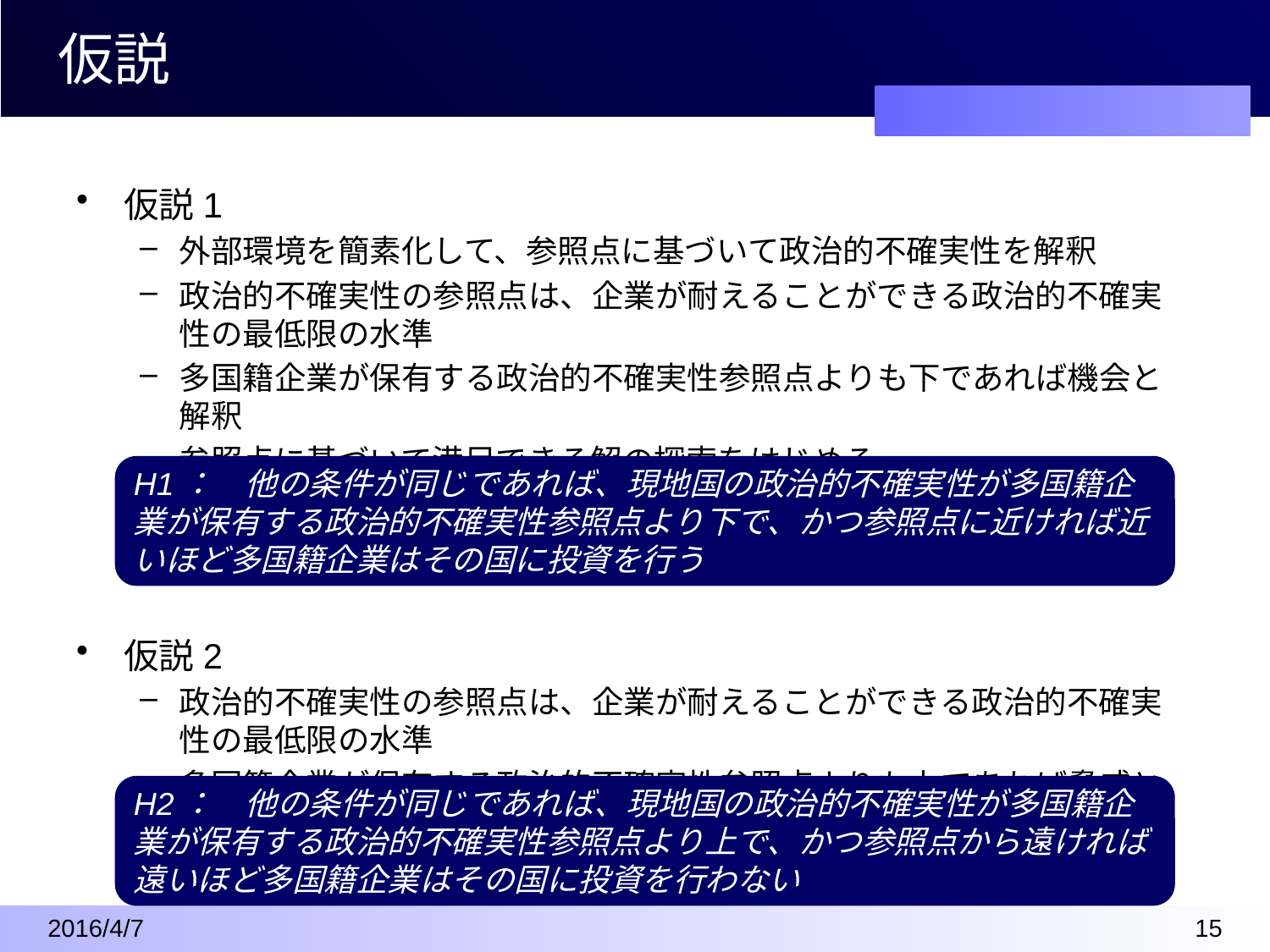

# 仮説
仮説1
外部環境を簡素化して、参照点に基づいて政治的不確実性を解釈
政治的不確実性の参照点は、企業が耐えることができる政治的不確実性の最低限の水準
多国籍企業が保有する政治的不確実性参照点よりも下であれば機会と解釈
参照点に基づいて満足できる解の探索をはじめる

仮説2
政治的不確実性の参照点は、企業が耐えることができる政治的不確実性の最低限の水準
多国籍企業が保有する政治的不確実性参照点よりも上であれば脅威と解釈
H1：　他の条件が同じであれば、現地国の政治的不確実性が多国籍企業が保有する政治的不確実性参照点より下で、かつ参照点に近ければ近いほど多国籍企業はその国に投資を行う
H2：　他の条件が同じであれば、現地国の政治的不確実性が多国籍企業が保有する政治的不確実性参照点より上で、かつ参照点から遠ければ遠いほど多国籍企業はその国に投資を行わない
2016/4/7
15